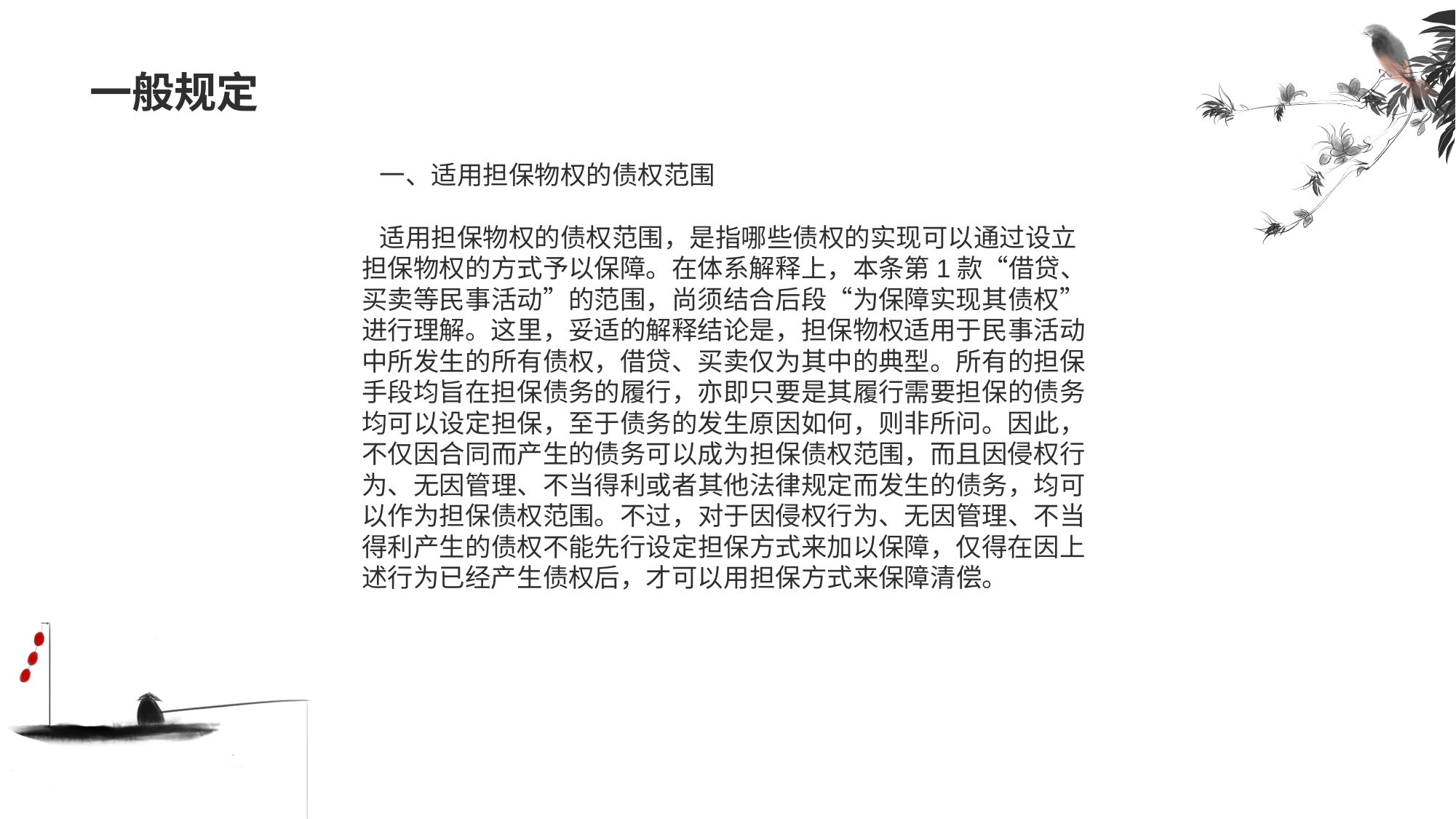

# 一般规定

  一、适用担保物权的债权范围

  适用担保物权的债权范围，是指哪些债权的实现可以通过设立担保物权的方式予以保障。在体系解释上，本条第1款“借贷、买卖等民事活动”的范围，尚须结合后段“为保障实现其债权”进行理解。这里，妥适的解释结论是，担保物权适用于民事活动中所发生的所有债权，借贷、买卖仅为其中的典型。所有的担保手段均旨在担保债务的履行，亦即只要是其履行需要担保的债务均可以设定担保，至于债务的发生原因如何，则非所问。因此，不仅因合同而产生的债务可以成为担保债权范围，而且因侵权行为、无因管理、不当得利或者其他法律规定而发生的债务，均可以作为担保债权范围。不过，对于因侵权行为、无因管理、不当得利产生的债权不能先行设定担保方式来加以保障，仅得在因上述行为已经产生债权后，才可以用担保方式来保障清偿。
30